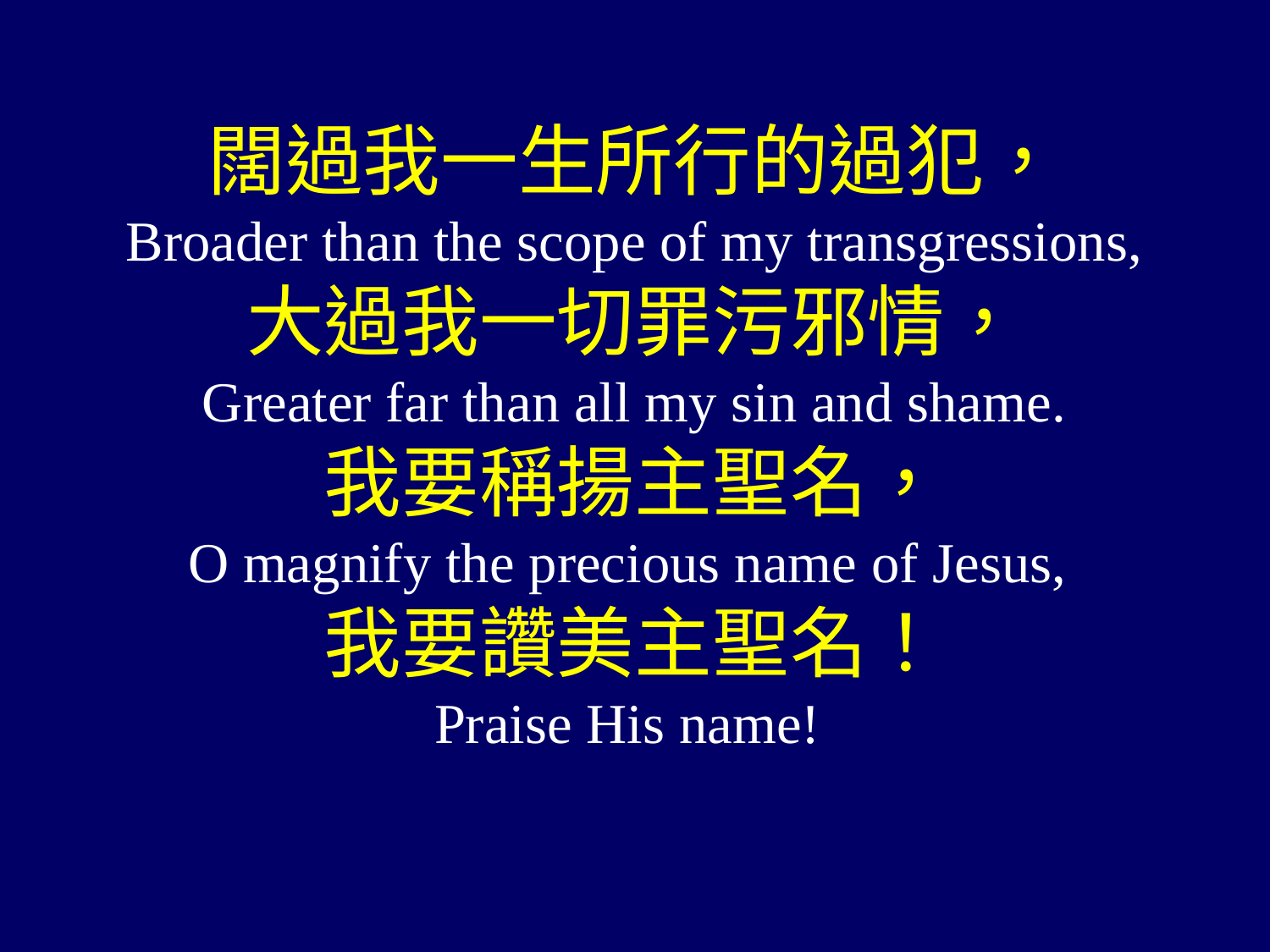

闊過我一生所行的過犯，
Broader than the scope of my transgressions,
大過我一切罪污邪情，
Greater far than all my sin and shame.
我要稱揚主聖名，
O magnify the precious name of Jesus,
我要讚美主聖名！
Praise His name!